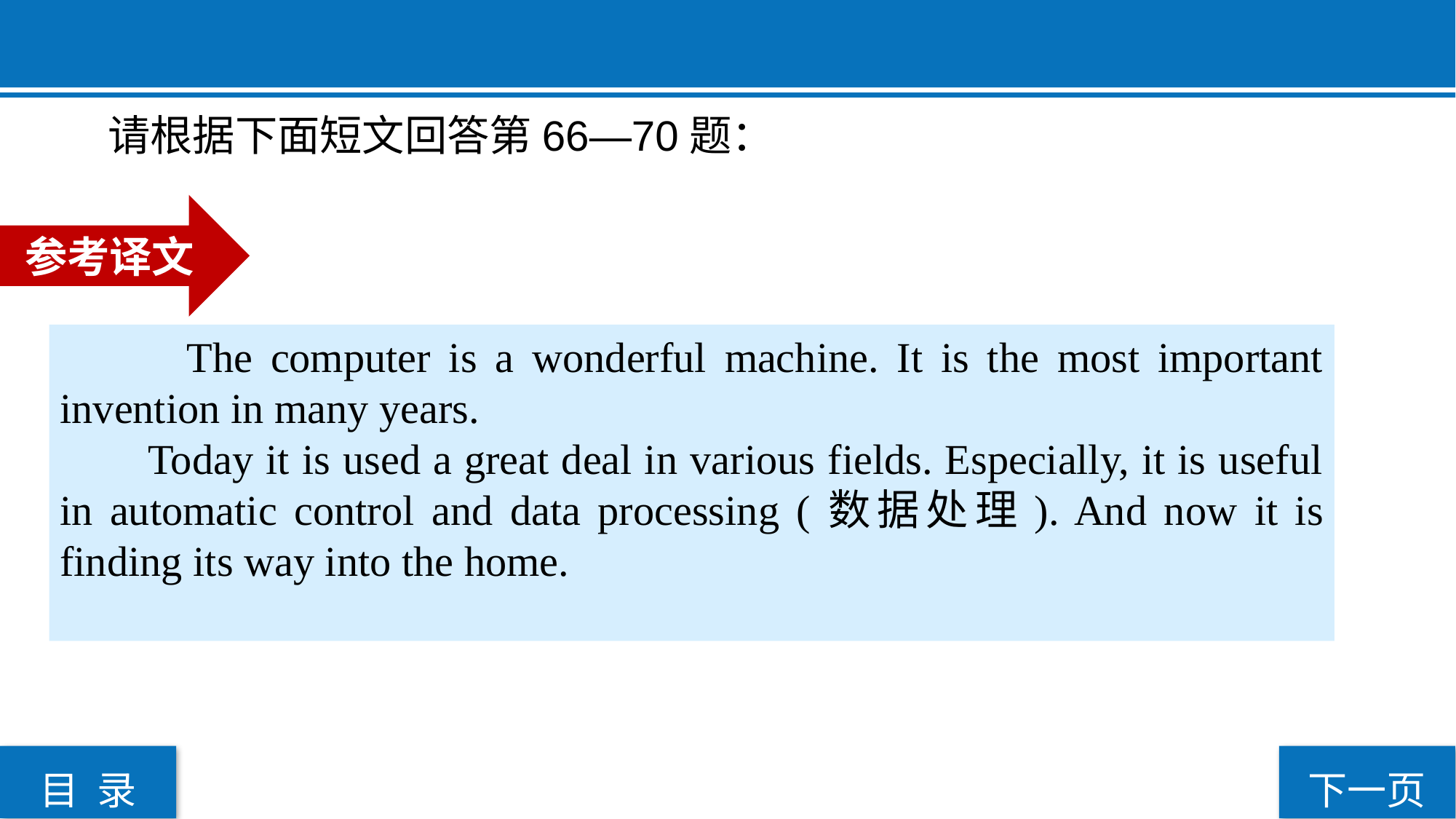

请根据下面短文回答第66—70题：
参考译文
       The computer is a wonderful machine. It is the most important invention in many years.
       Today it is used a great deal in various fields. Especially, it is useful in automatic control and data processing (数据处理). And now it is finding its way into the home.